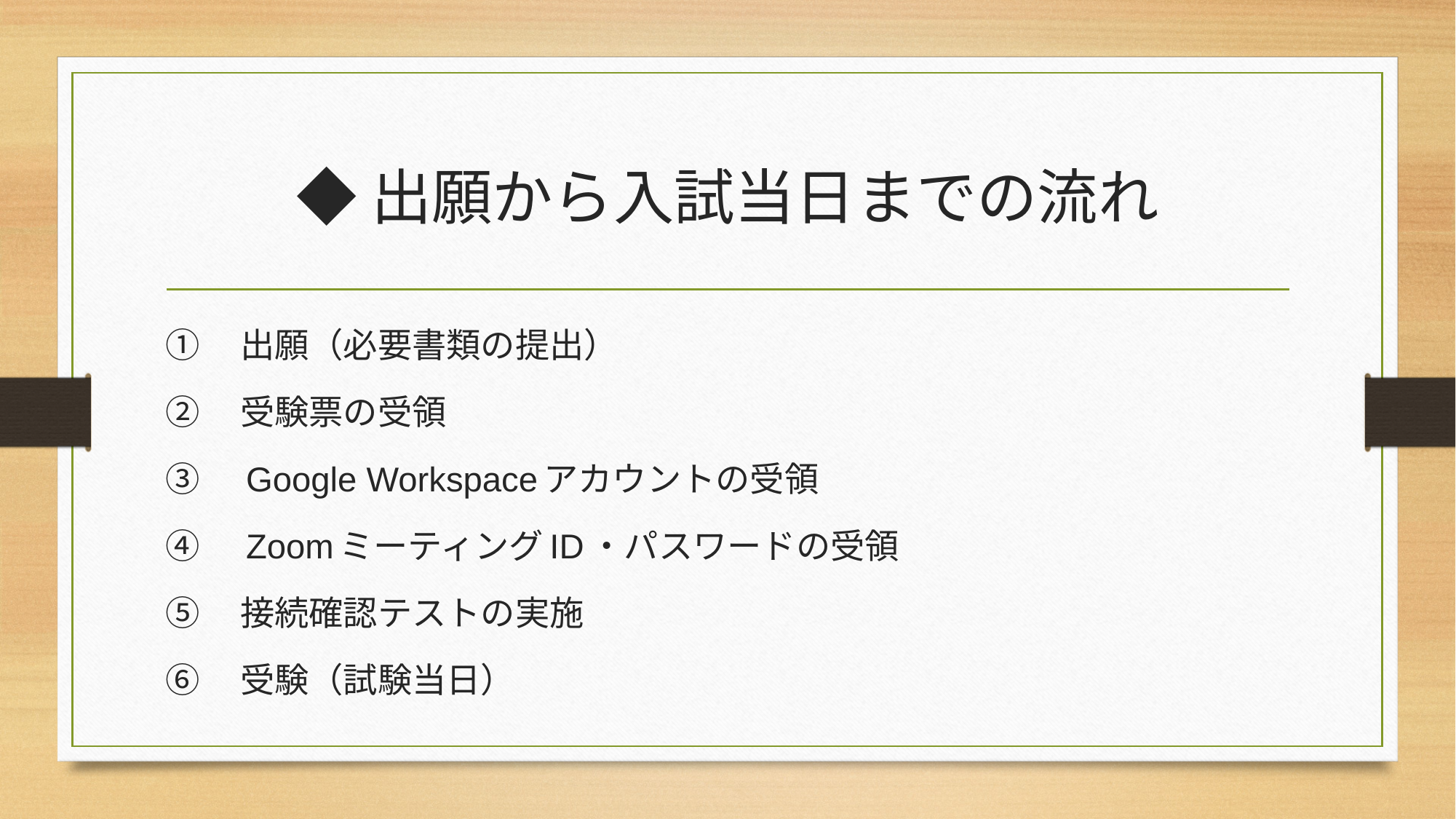

# ◆出願から入試当日までの流れ
①　出願（必要書類の提出）
②　受験票の受領
③　Google Workspaceアカウントの受領
④　Zoomミーティング​ID・パスワードの受領
⑤　接続確認テストの実施
⑥　受験（試験当日）